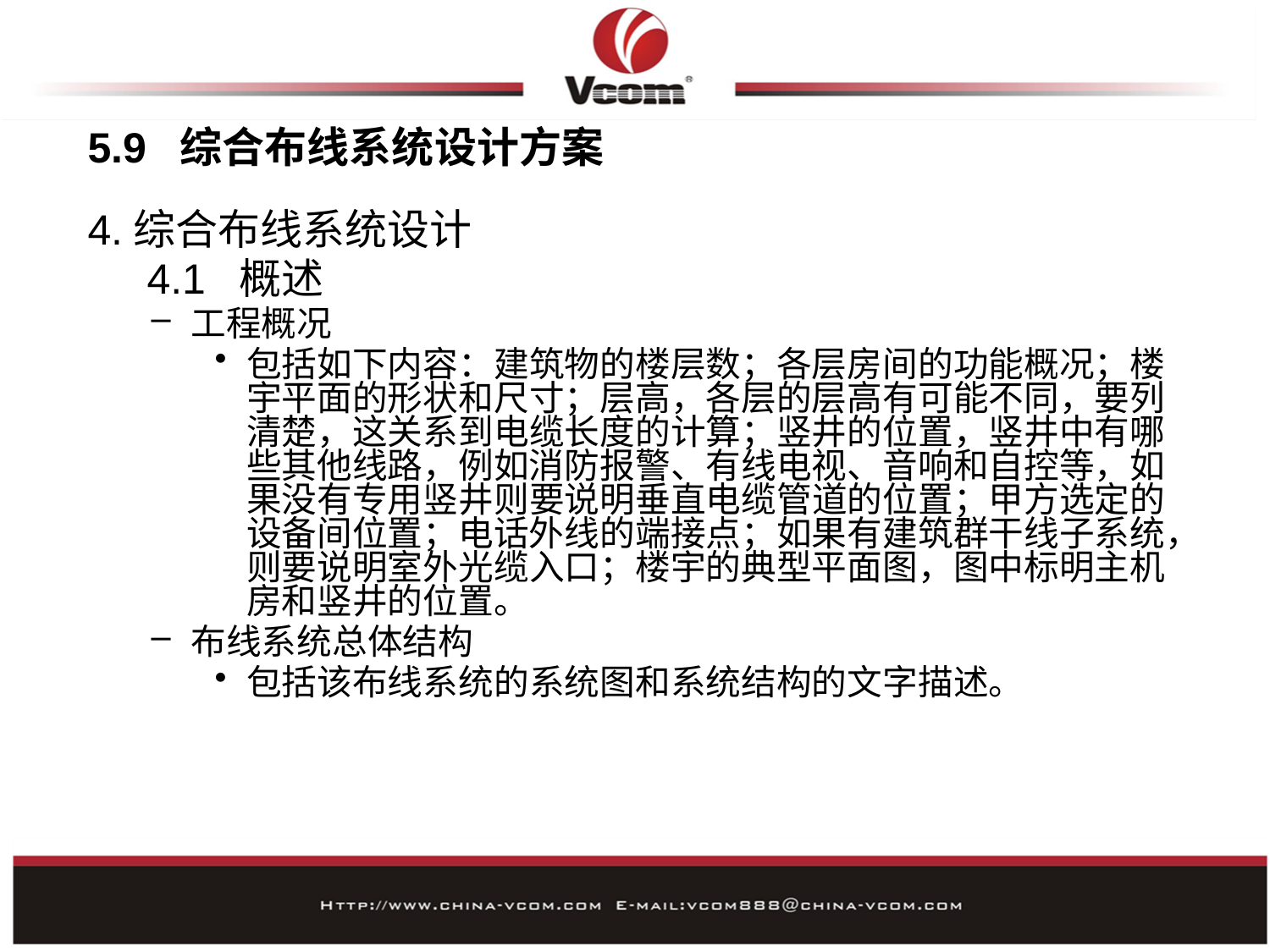

# 5.9  综合布线系统设计方案
4.综合布线系统设计
     4.1  概述
工程概况
包括如下内容：建筑物的楼层数；各层房间的功能概况；楼宇平面的形状和尺寸；层高，各层的层高有可能不同，要列清楚，这关系到电缆长度的计算；竖井的位置，竖井中有哪些其他线路，例如消防报警、有线电视、音响和自控等，如果没有专用竖井则要说明垂直电缆管道的位置；甲方选定的设备间位置；电话外线的端接点；如果有建筑群干线子系统，则要说明室外光缆入口；楼宇的典型平面图，图中标明主机房和竖井的位置。
布线系统总体结构
包括该布线系统的系统图和系统结构的文字描述。